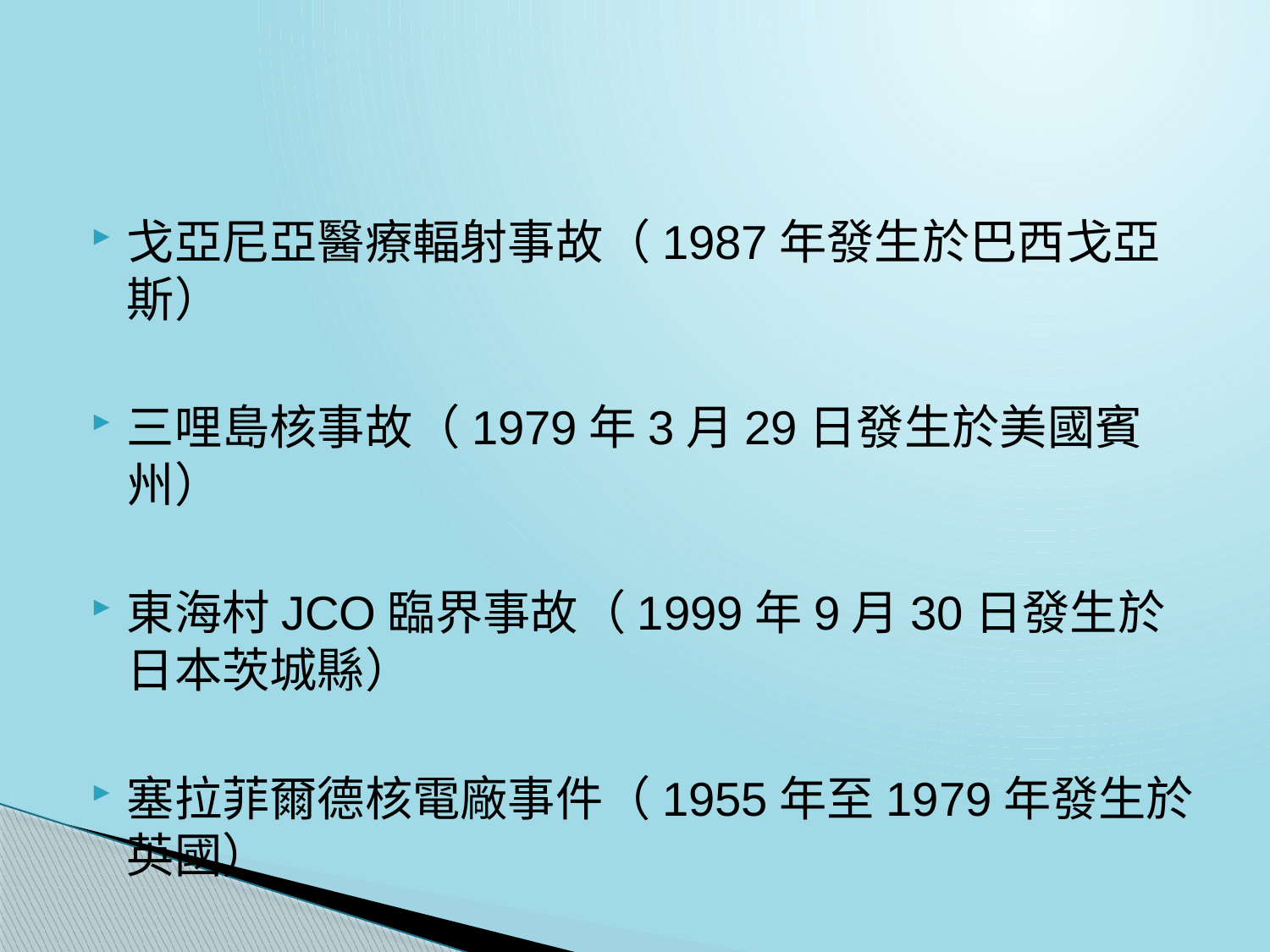

#
戈亞尼亞醫療輻射事故（1987年發生於巴西戈亞斯）

三哩島核事故（1979年3月29日發生於美國賓州）

東海村JCO臨界事故（1999年9月30日發生於日本茨城縣）

塞拉菲爾德核電廠事件（1955年至1979年發生於英國）